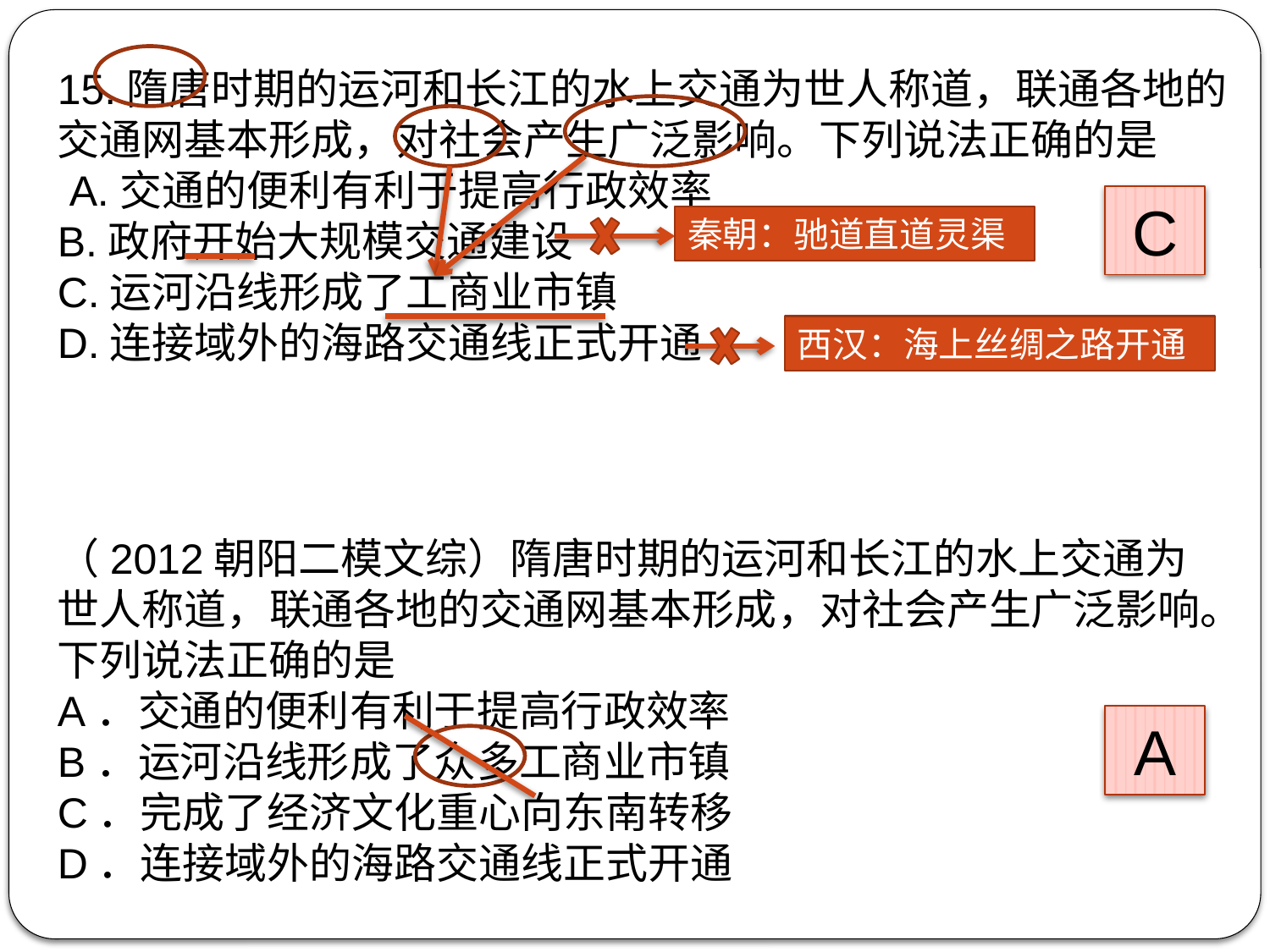

15.隋唐时期的运河和长江的水上交通为世人称道，联通各地的交通网基本形成，对社会产生广泛影响。下列说法正确的是
 A.交通的便利有利于提高行政效率
B.政府开始大规模交通建设
C.运河沿线形成了工商业市镇
D.连接域外的海路交通线正式开通

C

秦朝：驰道直道灵渠

西汉：海上丝绸之路开通
（2012朝阳二模文综）隋唐时期的运河和长江的水上交通为世人称道，联通各地的交通网基本形成，对社会产生广泛影响。下列说法正确的是
A．交通的便利有利于提高行政效率
B．运河沿线形成了众多工商业市镇
C．完成了经济文化重心向东南转移
D．连接域外的海路交通线正式开通
A